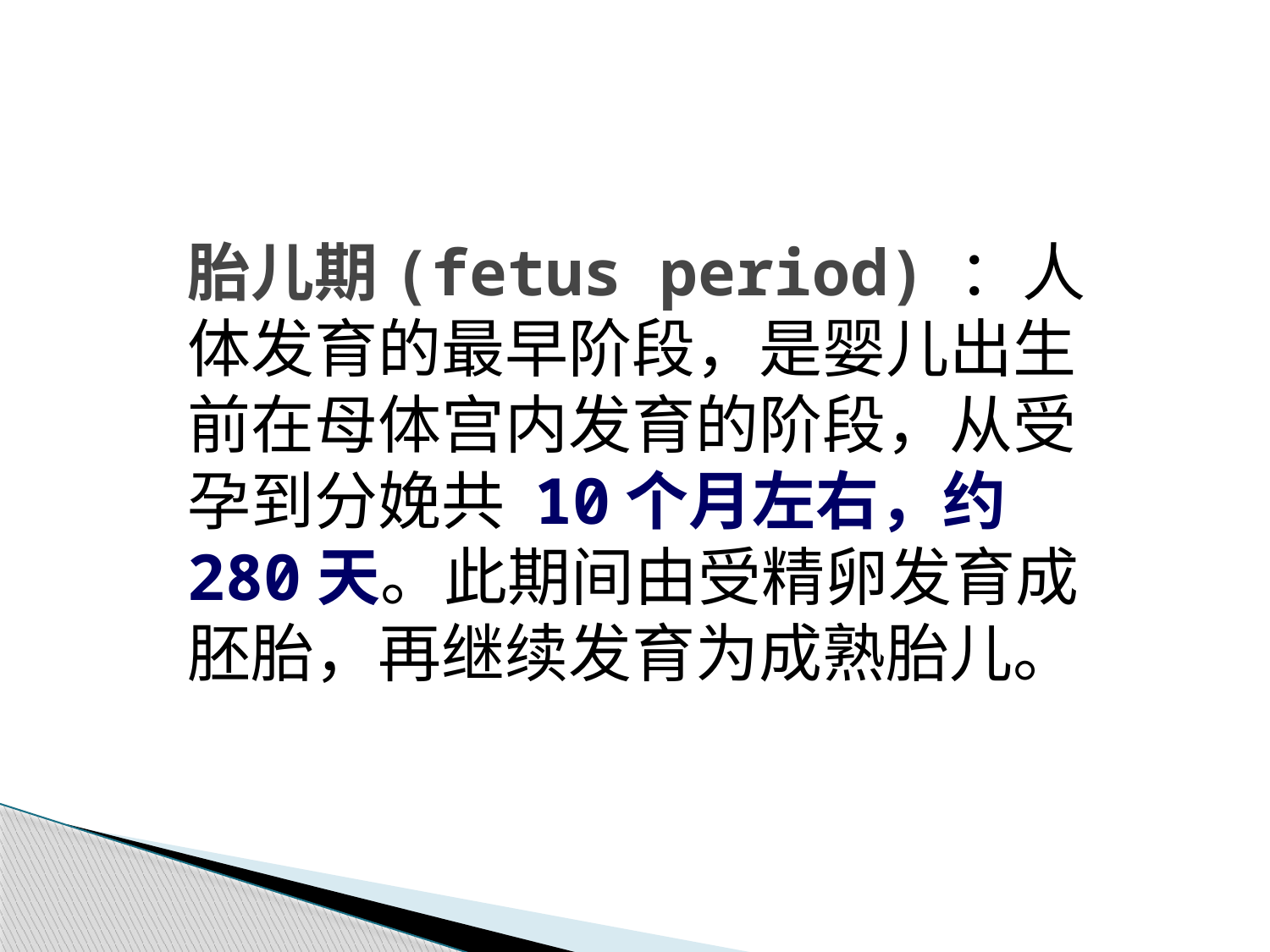

胎儿期(fetus period) ：人体发育的最早阶段，是婴儿出生前在母体宫内发育的阶段，从受孕到分娩共 10个月左右，约280天。此期间由受精卵发育成胚胎，再继续发育为成熟胎儿。